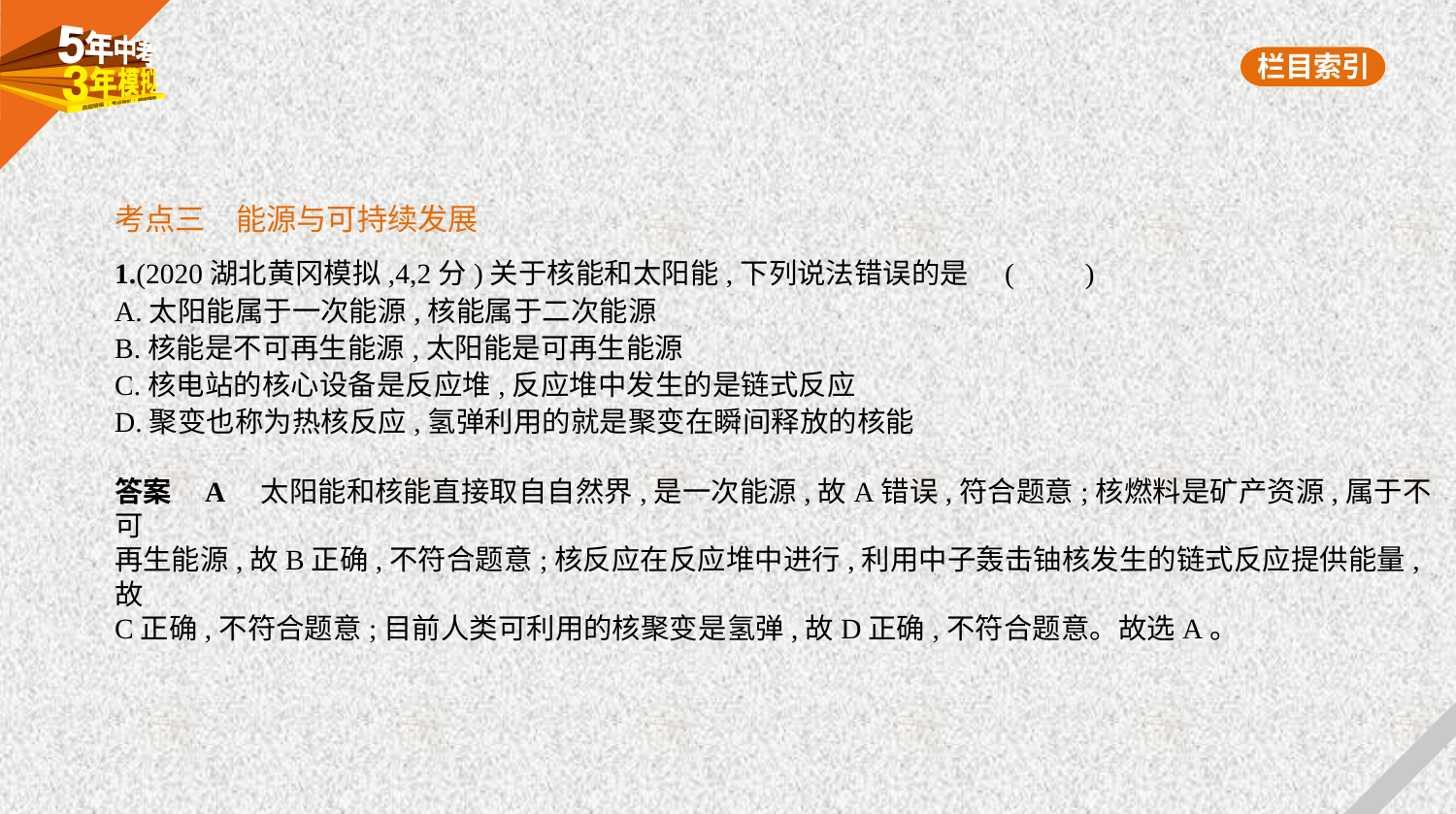

考点三　能源与可持续发展
1.(2020湖北黄冈模拟,4,2分)关于核能和太阳能,下列说法错误的是 (　　)
A.太阳能属于一次能源,核能属于二次能源
B.核能是不可再生能源,太阳能是可再生能源
C.核电站的核心设备是反应堆,反应堆中发生的是链式反应
D.聚变也称为热核反应,氢弹利用的就是聚变在瞬间释放的核能
答案    A　太阳能和核能直接取自自然界,是一次能源,故A错误,符合题意;核燃料是矿产资源,属于不可
再生能源,故B正确,不符合题意;核反应在反应堆中进行,利用中子轰击铀核发生的链式反应提供能量,故
C正确,不符合题意;目前人类可利用的核聚变是氢弹,故D正确,不符合题意。故选A。